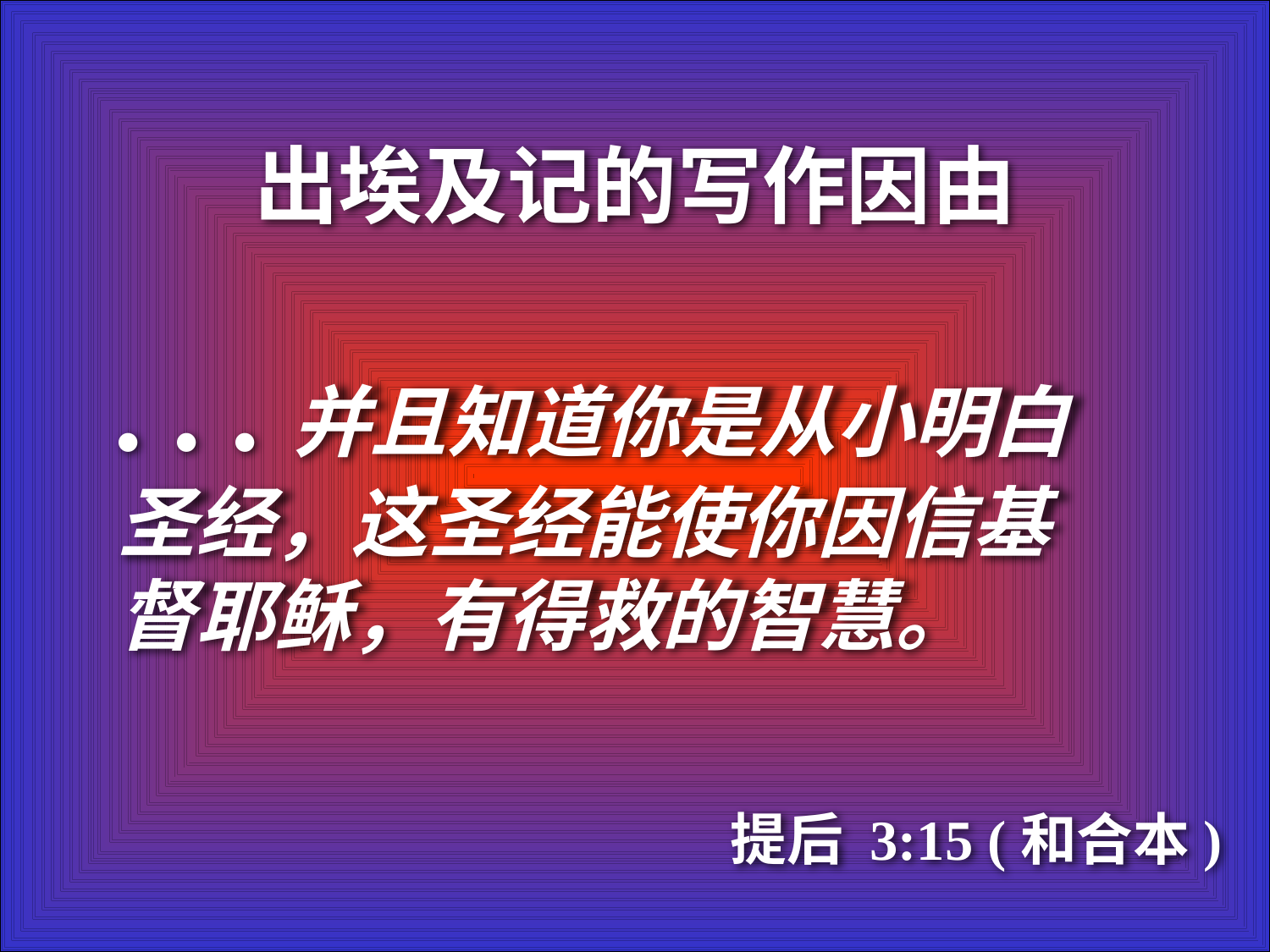

出埃及记的写作因由
. . .并且知道你是从小明白圣经，这圣经能使你因信基督耶稣，有得救的智慧。
提后 3:15 (和合本)